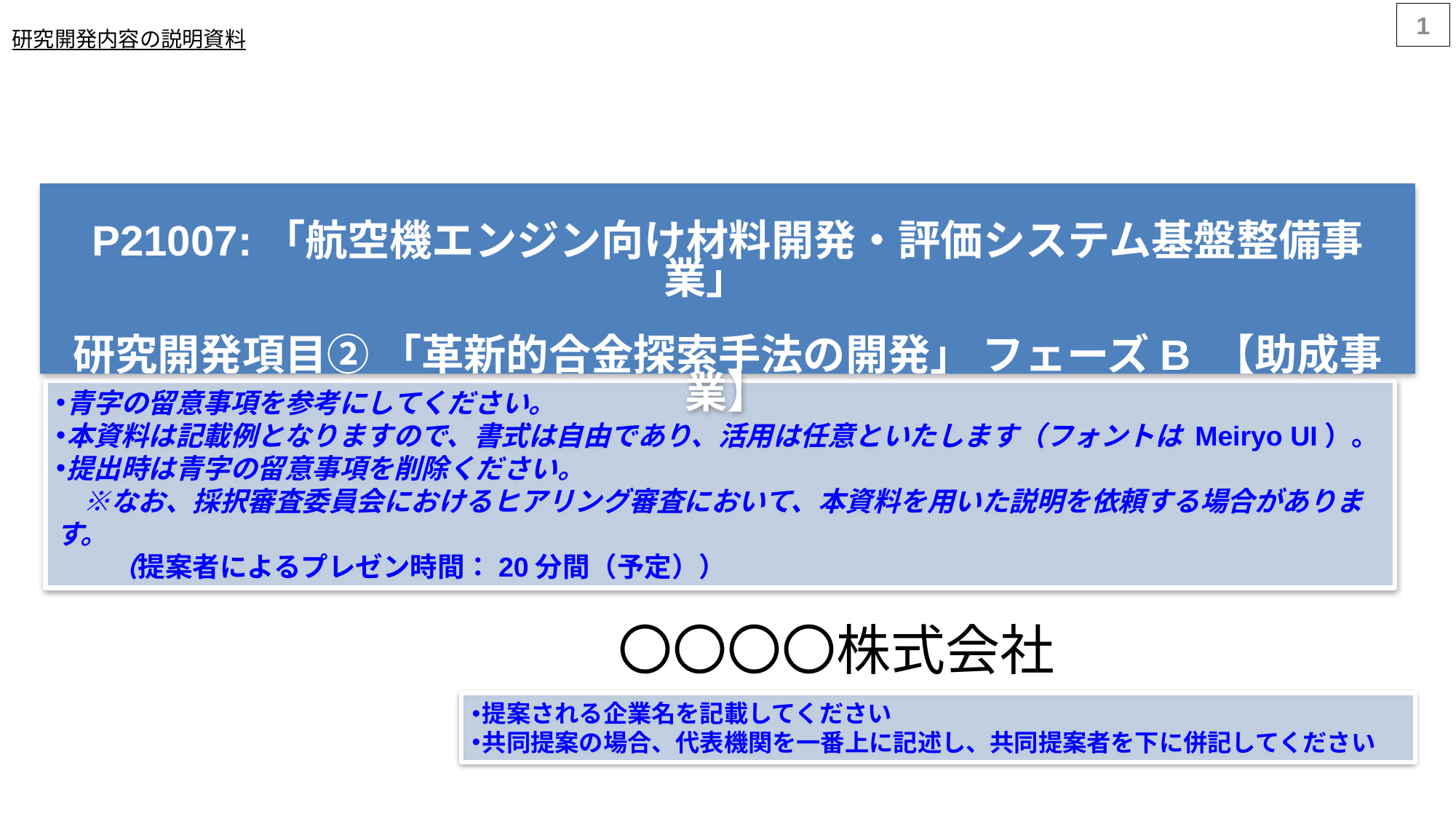

1
研究開発内容の説明資料

P21007:「航空機エンジン向け材料開発・評価システム基盤整備事業」

研究開発項目② 「革新的合金探索手法の開発」 フェーズB 【助成事業】
青字の留意事項を参考にしてください。
本資料は記載例となりますので、書式は自由であり、活用は任意といたします（フォントは Meiryo UI）。
提出時は青字の留意事項を削除ください。
　※なお、採択審査委員会におけるヒアリング審査において、本資料を用いた説明を依頼する場合があります。
　　（提案者によるプレゼン時間：20分間（予定））
〇〇〇〇株式会社
提案される企業名を記載してください
共同提案の場合、代表機関を一番上に記述し、共同提案者を下に併記してください